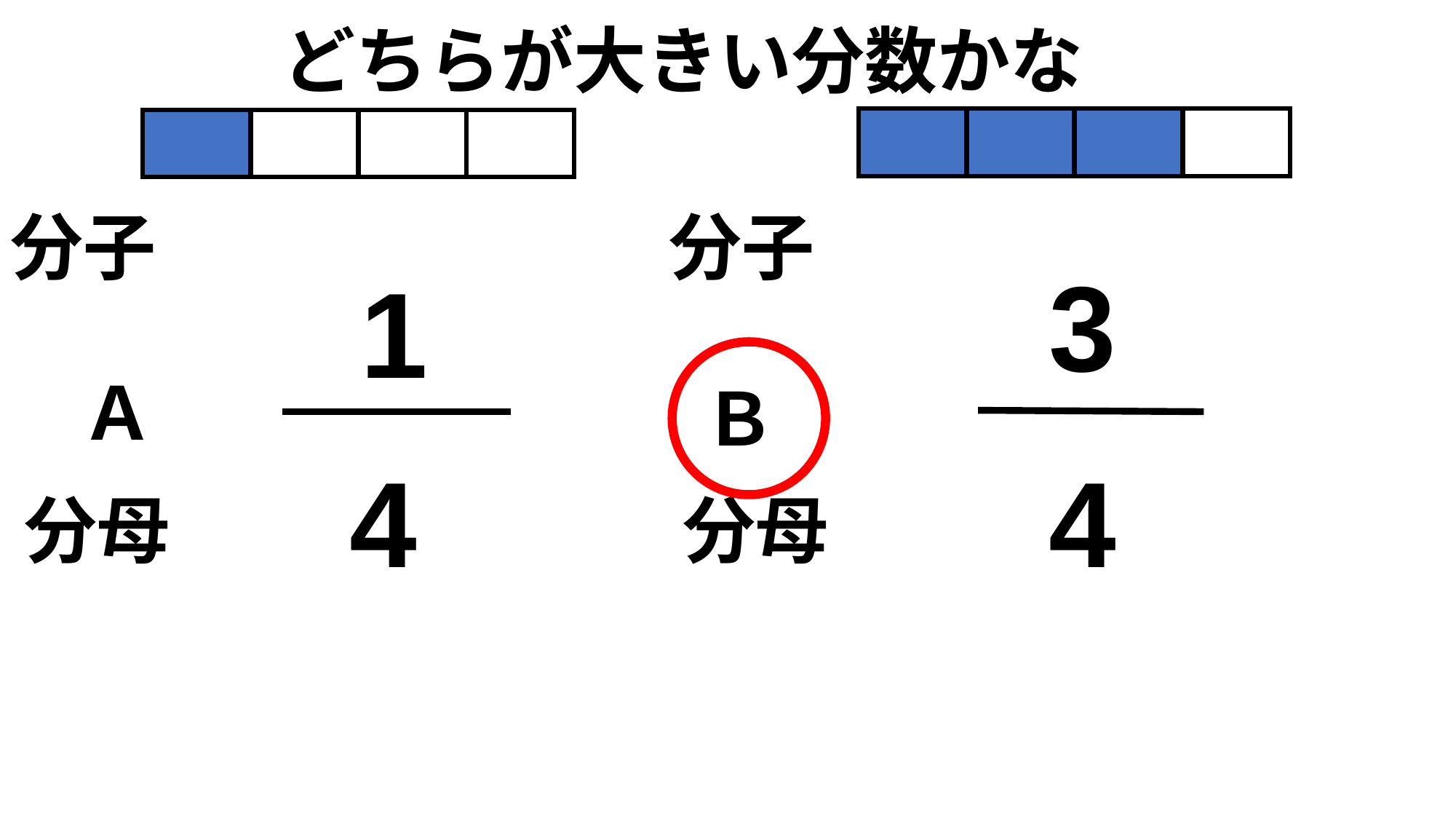

どちらが大きい分数かな

分子
分子
3
1

Ａ
Ｂ
4
4
分母
分母